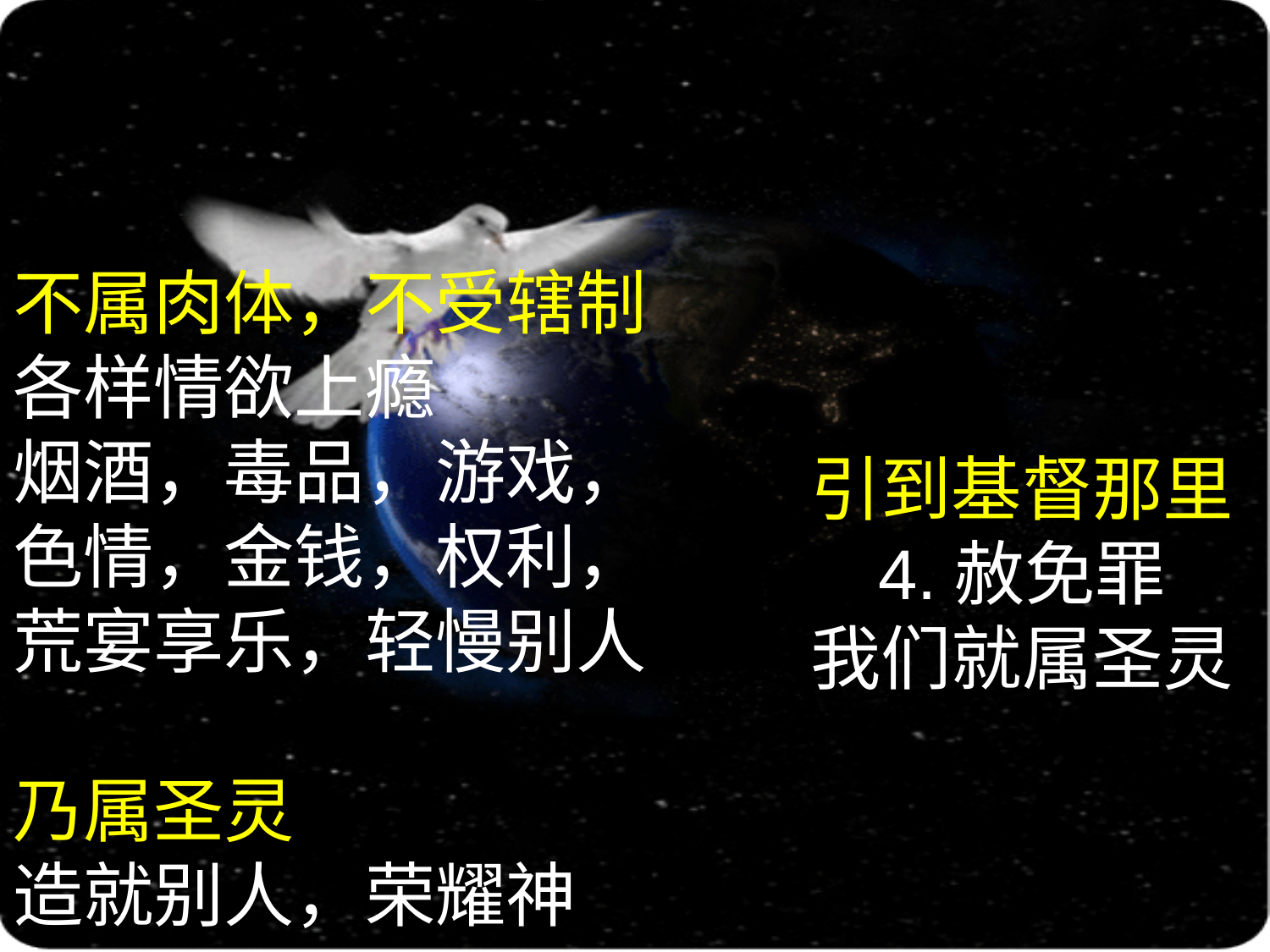

引到基督那里
4.赦免罪
我们就属圣灵
# 不属肉体，不受辖制 各样情欲上瘾 烟酒，毒品，游戏，色情，金钱，权利，荒宴享乐，轻慢别人 乃属圣灵 造就别人，荣耀神